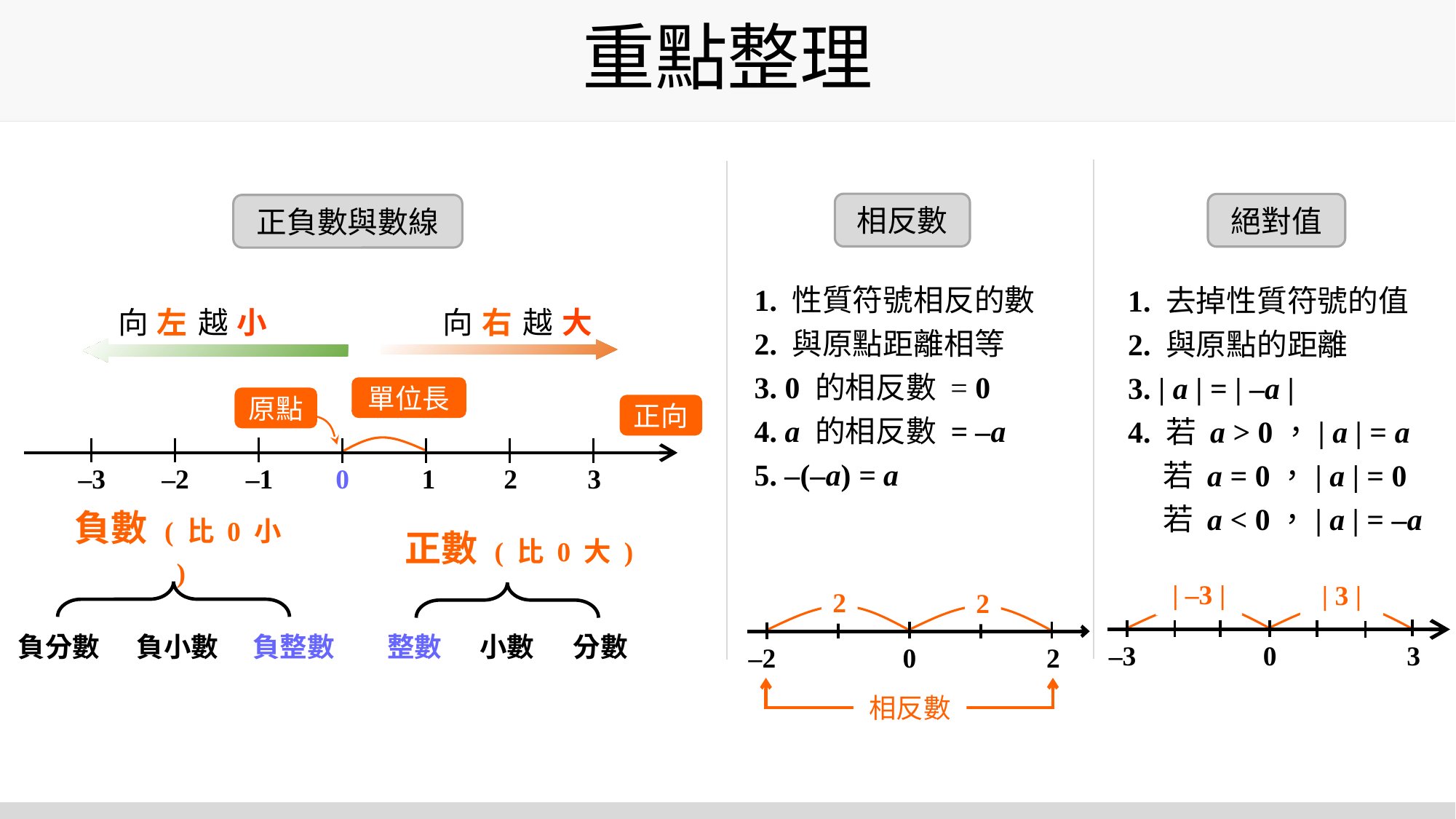

# 重點整理
相反數
絕對值
正負數與數線
1. 性質符號相反的數
2. 與原點距離相等
3. 0 的相反數 = 0
4. a 的相反數 = –a
5. –(–a) = a
1. 去掉性質符號的值
2. 與原點的距離
3. | a | = | –a |
4. 若 a > 0，| a | = a
    若 a = 0，| a | = 0
    若 a < 0，| a | = –a
向 右 越 大
向 左 越 小

單位長
原點
正向

2
0
1
–3
–2
–1
3

負數 ( 比 0 小 )
正數 ( 比 0 大 )
| –3 |
| 3 |
2
2

負整數
負分數
負小數
整數
小數
分數
0
3
–3
0
2
–2
相反數